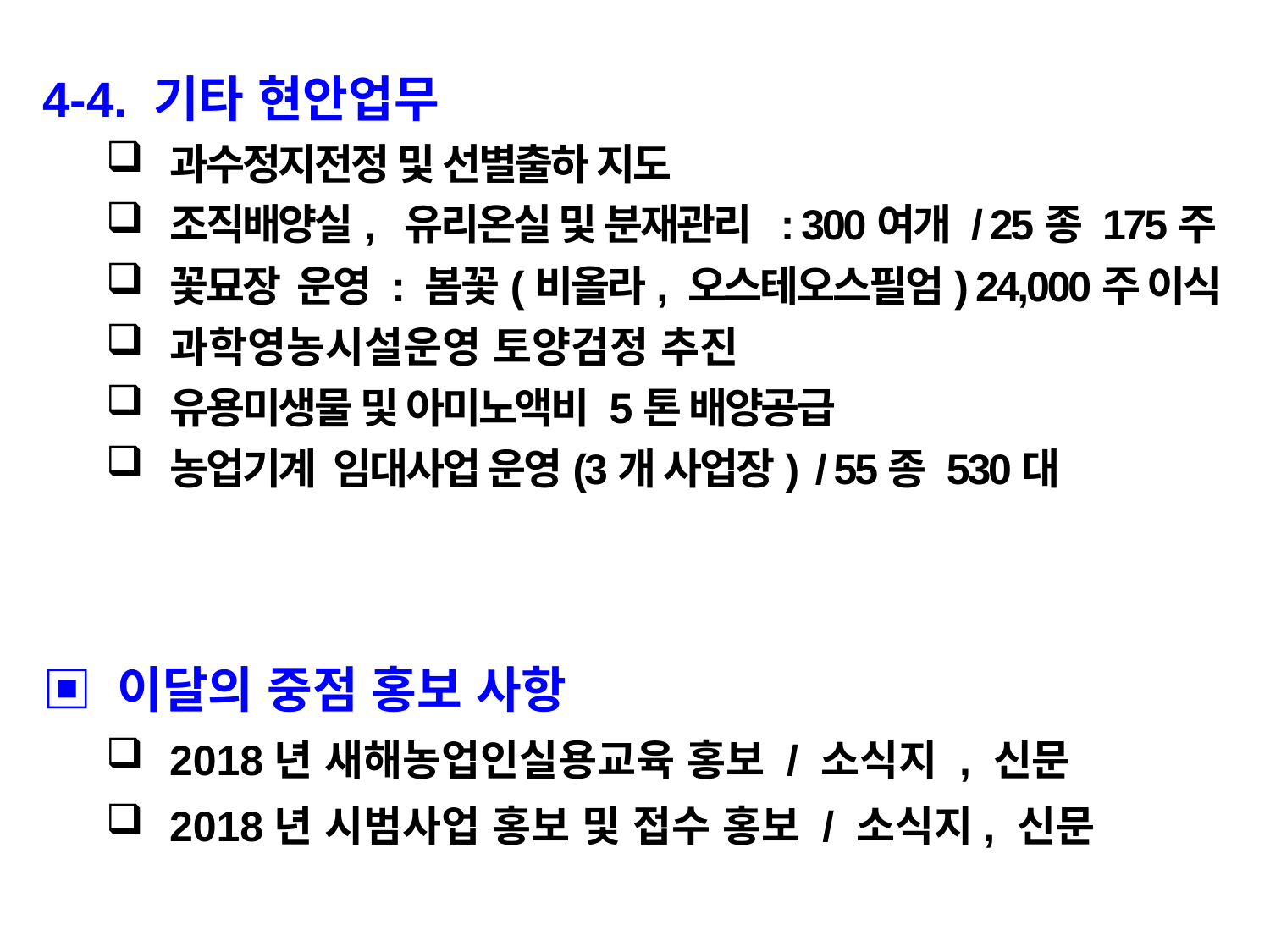

4-4. 기타 현안업무
과수정지전정 및 선별출하 지도
조직배양실,  유리온실 및 분재관리  : 300여개 / 25종 175주
꽃묘장  운영 : 봄꽃(비올라, 오스테오스필엄) 24,000주 이식
과학영농시설운영 토양검정 추진
유용미생물 및 아미노액비 5톤 배양공급
농업기계  임대사업 운영(3개 사업장)  / 55종 530대
▣ 이달의 중점 홍보 사항
2018년 새해농업인실용교육 홍보 / 소식지 , 신문
2018년 시범사업 홍보 및 접수 홍보 / 소식지, 신문